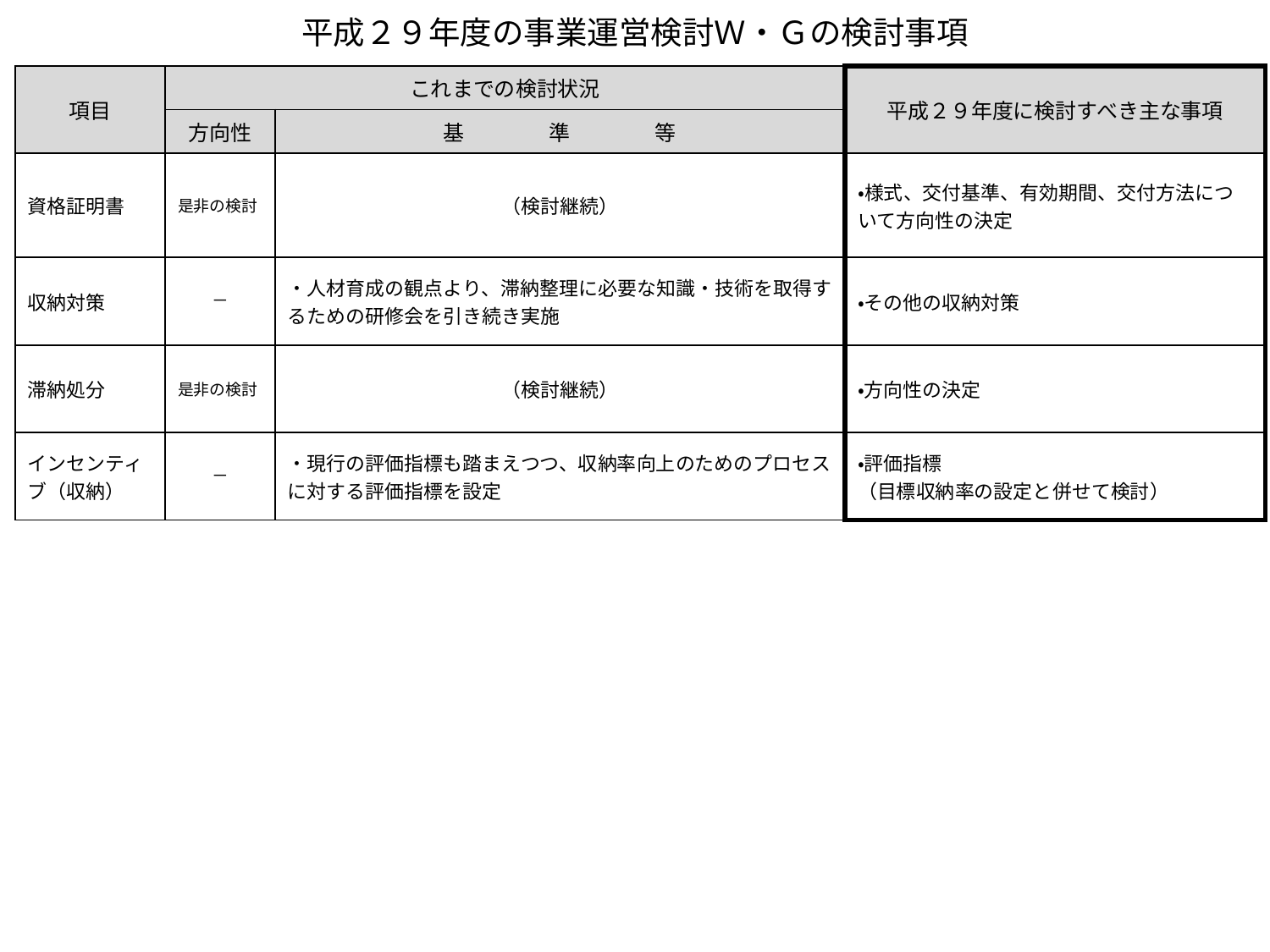

# 平成２９年度の事業運営検討Ｗ・Ｇの検討事項
| 項目 | これまでの検討状況 |  | 平成２９年度に検討すべき主な事項 |
| --- | --- | --- | --- |
|  | 方向性 | 基　　　　準　　　　等 |  |
| 資格証明書 | 是非の検討 | （検討継続） | ・様式、交付基準、有効期間、交付方法について方向性の決定 |
| 収納対策 | ― | ・人材育成の観点より、滞納整理に必要な知識・技術を取得するための研修会を引き続き実施 | ・その他の収納対策 |
| 滞納処分 | 是非の検討 | （検討継続） | ・方向性の決定 |
| インセンティブ（収納） | ― | ・現行の評価指標も踏まえつつ、収納率向上のためのプロセスに対する評価指標を設定 | ・評価指標 （目標収納率の設定と併せて検討） |